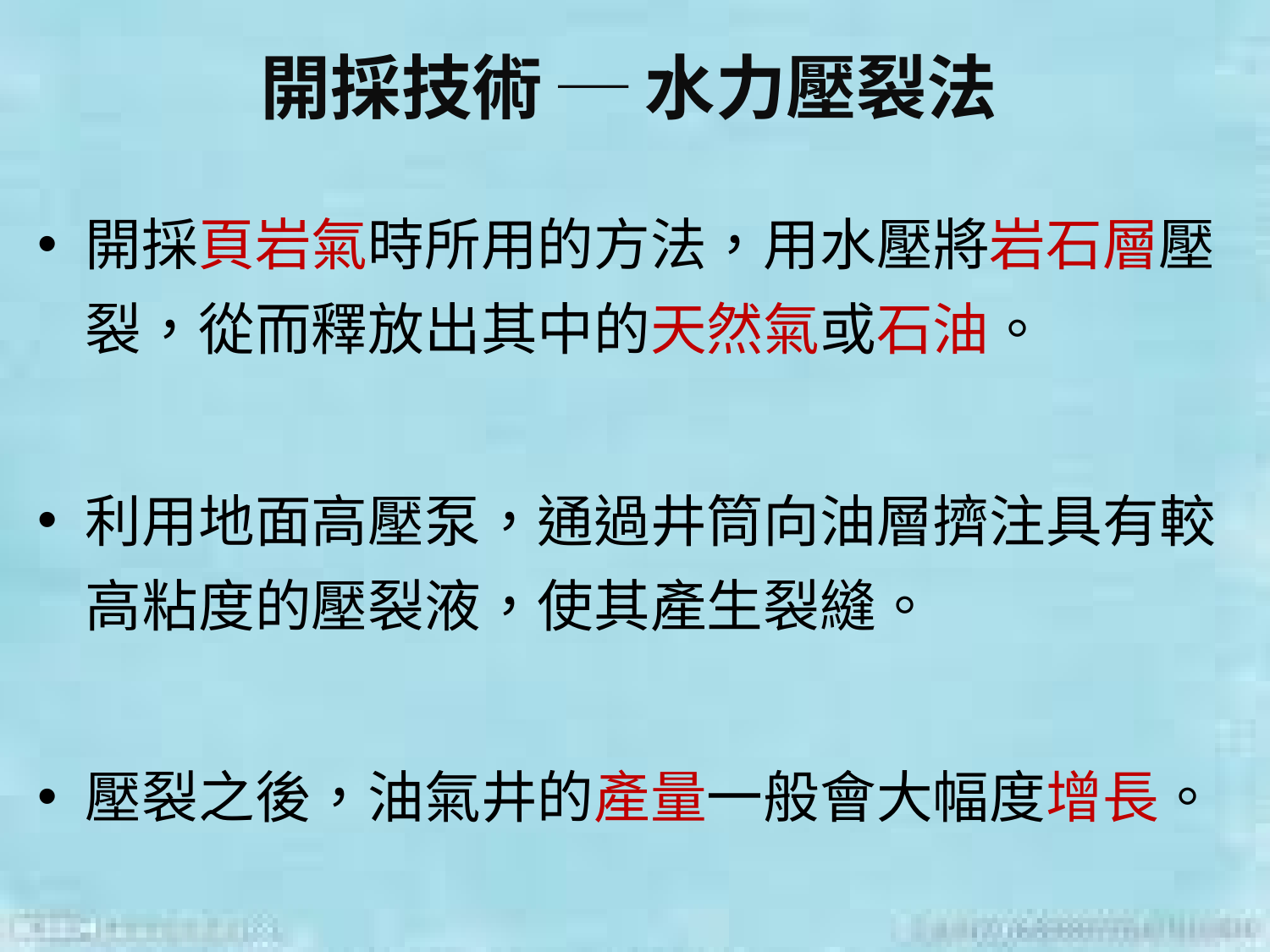

開採技術 ─ 水力壓裂法
開採頁岩氣時所用的方法，用水壓將岩石層壓裂，從而釋放出其中的天然氣或石油。

利用地面高壓泵，通過井筒向油層擠注具有較高粘度的壓裂液，使其產生裂縫。

壓裂之後，油氣井的產量一般會大幅度增長。